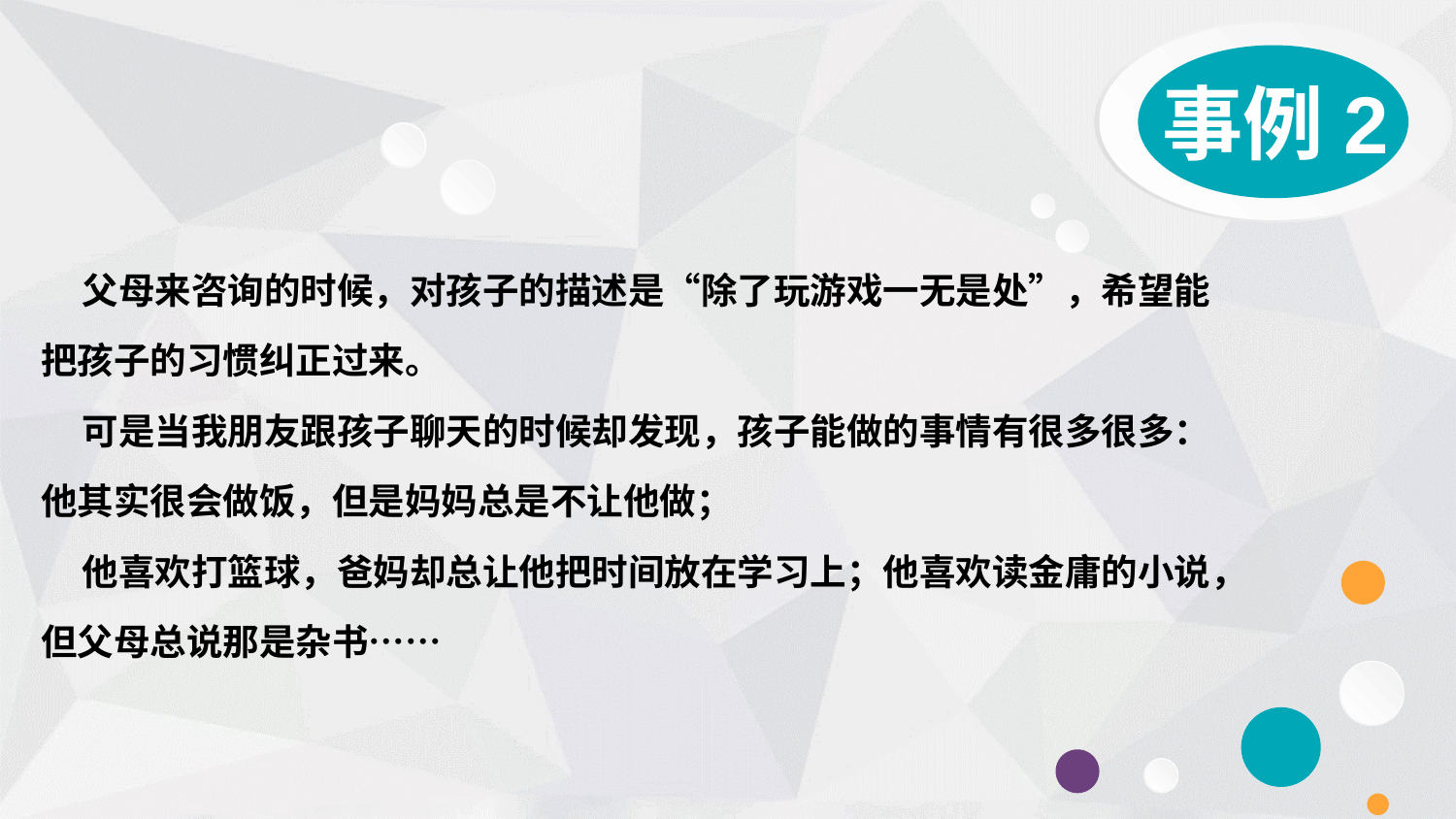

事例2

    父母来咨询的时候，对孩子的描述是“除了玩游戏一无是处”，希望能把孩子的习惯纠正过来。
    可是当我朋友跟孩子聊天的时候却发现，孩子能做的事情有很多很多：他其实很会做饭，但是妈妈总是不让他做；
    他喜欢打篮球，爸妈却总让他把时间放在学习上；他喜欢读金庸的小说，但父母总说那是杂书……